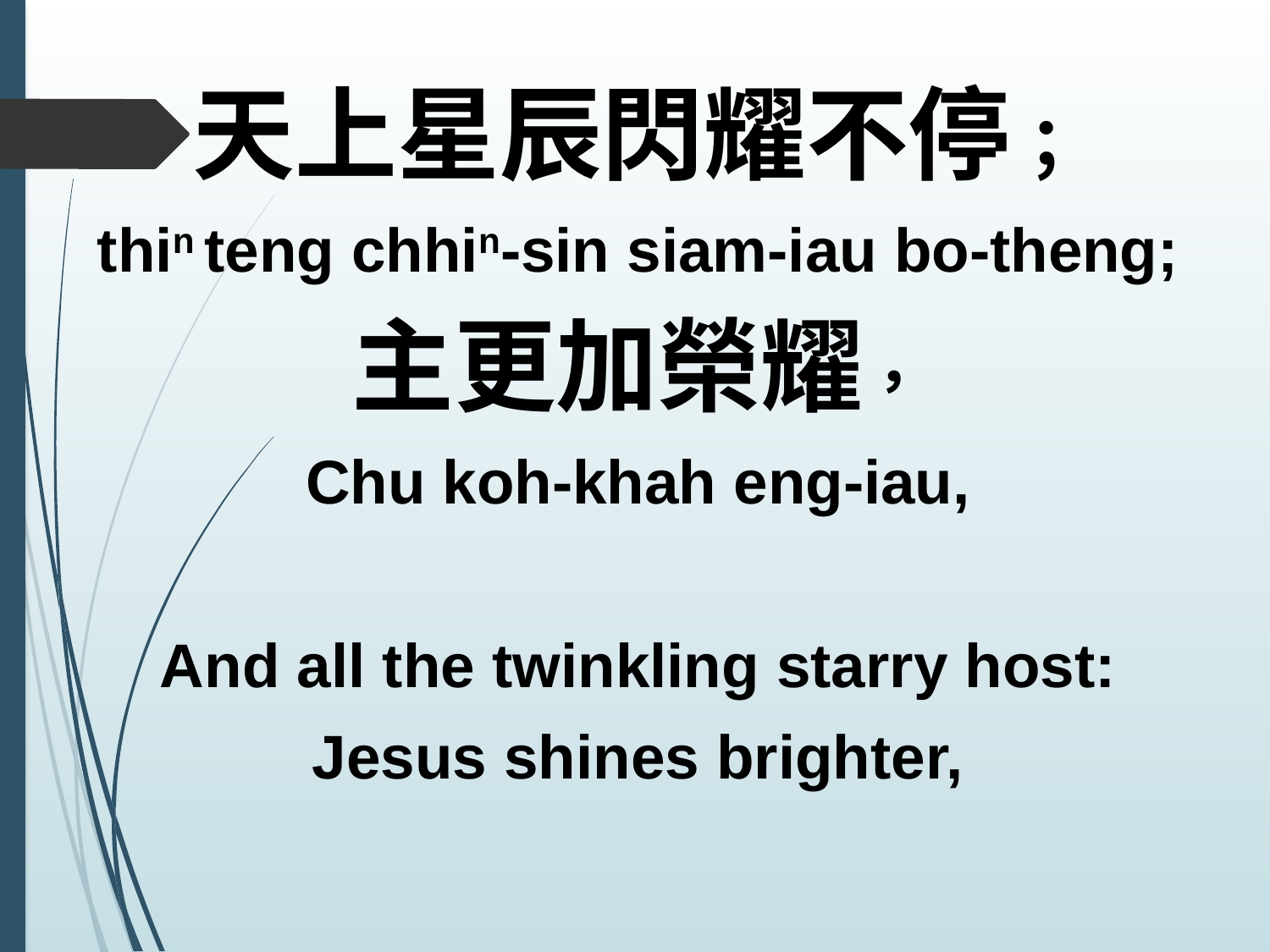

天上星辰閃耀不停；
thin teng chhin-sin siam-iau bo-theng;
主更加榮耀，
Chu koh-khah eng-iau,

And all the twinkling starry host:
Jesus shines brighter,